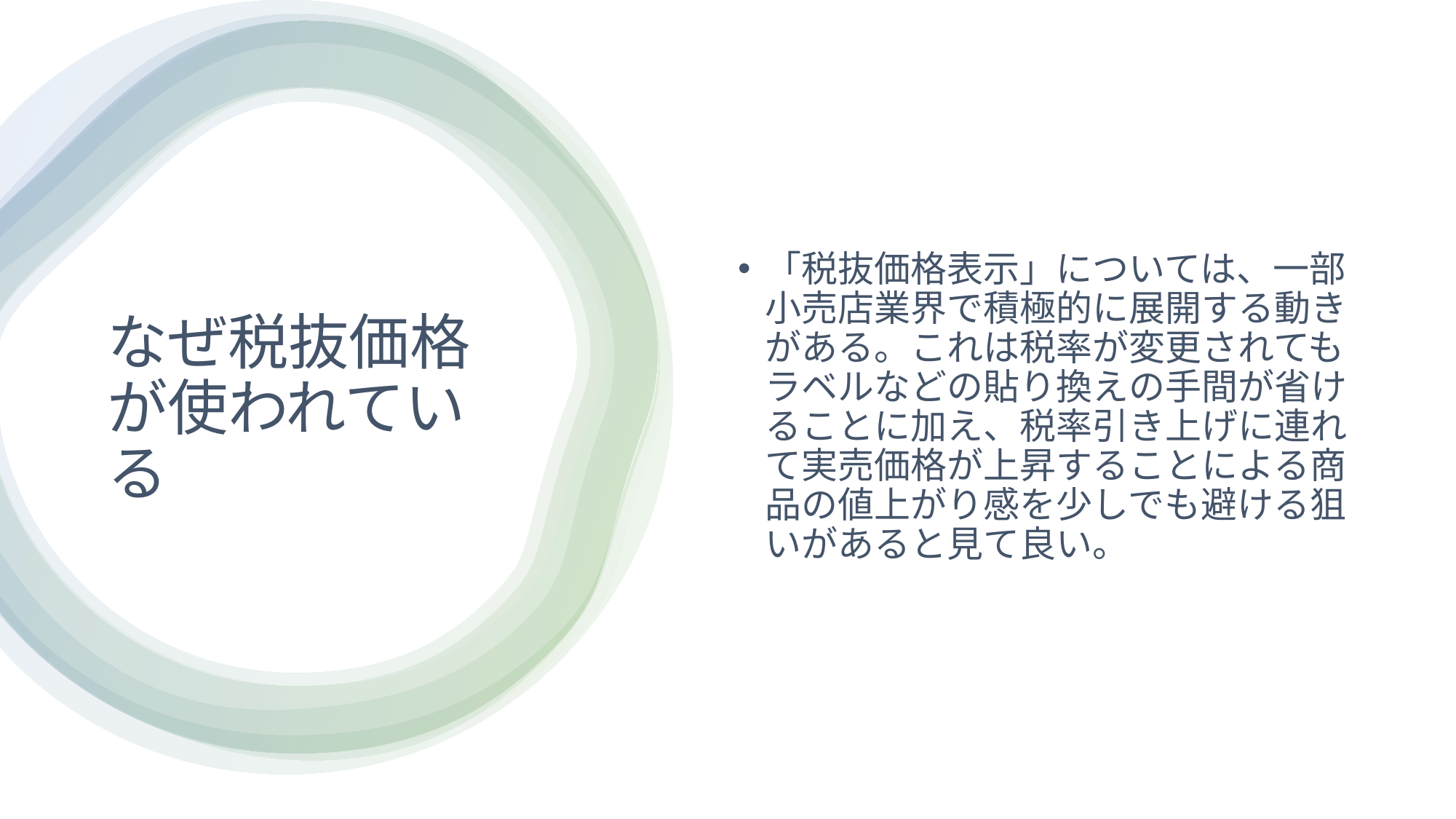

「税抜価格表示」については、一部小売店業界で積極的に展開する動きがある。これは税率が変更されてもラベルなどの貼り換えの手間が省けることに加え、税率引き上げに連れて実売価格が上昇することによる商品の値上がり感を少しでも避ける狙いがあると見て良い。
# なぜ税抜価格が使われている